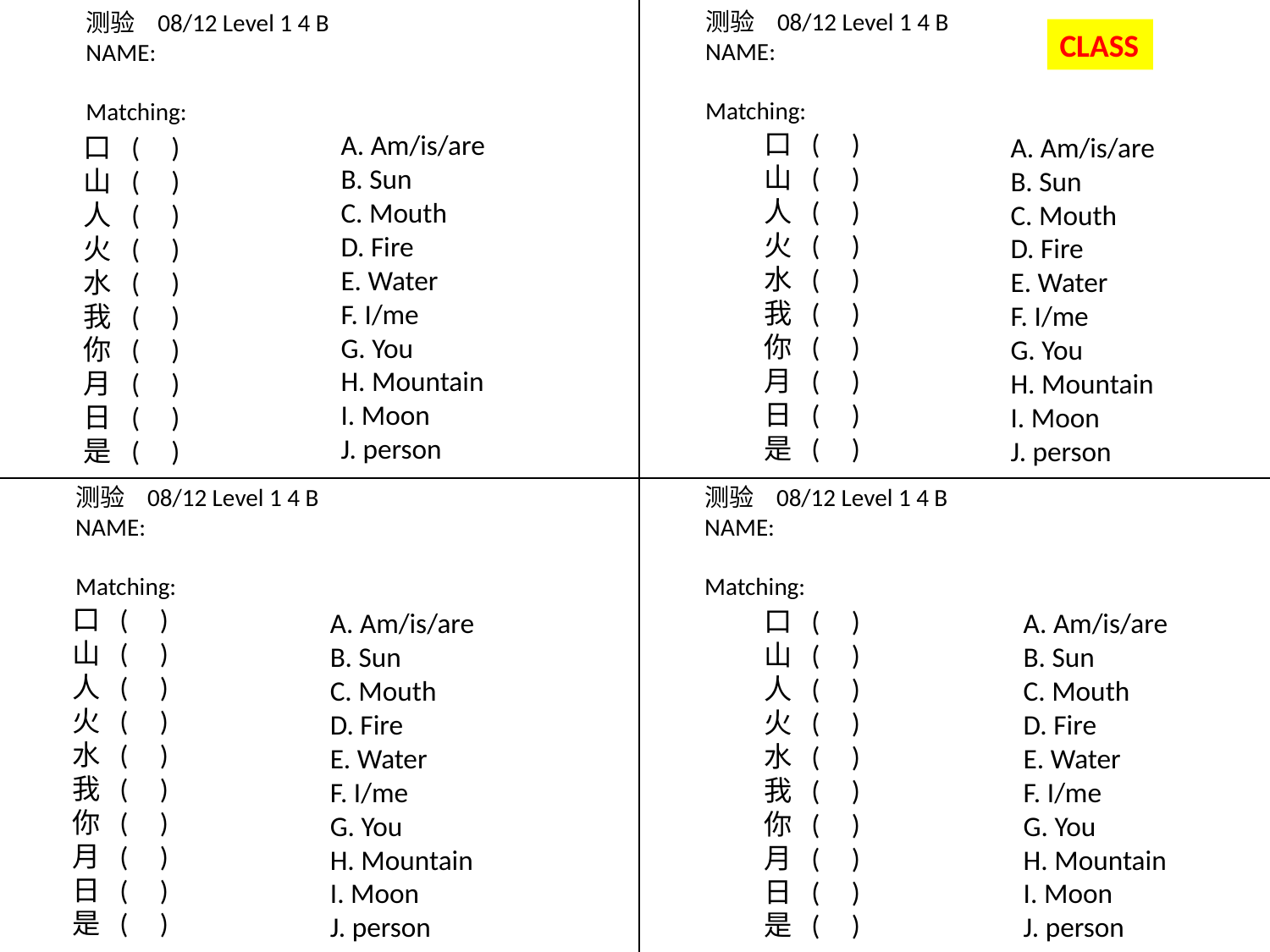

测验   08/12 Level 1 4 B
NAME:

Matching:

测验   08/12 Level 1 4 B
NAME:

Matching:

CLASS

A. Am/is/are
B. Sun
C. Mouth
D. Fire
E. Water
F. I/me
G. You
H. Mountain
I. Moon
J. person

A. Am/is/are
B. Sun
C. Mouth
D. Fire
E. Water
F. I/me
G. You
H. Mountain
I. Moon
J. person
口  (     )
山  (     )
人  (     )
火  (     )
水  (     )
我  (     )
你  (     )
月  (     )
日  (     )
是  (     )
口  (     )
山  (     )
人  (     )
火  (     )
水  (     )
我  (     )
你  (     )
月  (     )
日  (     )
是  (     )
测验   08/12 Level 1 4 B
NAME:

Matching:

测验   08/12 Level 1 4 B
NAME:

Matching:

A. Am/is/are
B. Sun
C. Mouth
D. Fire
E. Water
F. I/me
G. You
H. Mountain
I. Moon
J. person

A. Am/is/are
B. Sun
C. Mouth
D. Fire
E. Water
F. I/me
G. You
H. Mountain
I. Moon
J. person
口  (     )
山  (     )
人  (     )
火  (     )
水  (     )
我  (     )
你  (     )
月  (     )
日  (     )
是  (     )
口  (     )
山  (     )
人  (     )
火  (     )
水  (     )
我  (     )
你  (     )
月  (     )
日  (     )
是  (     )